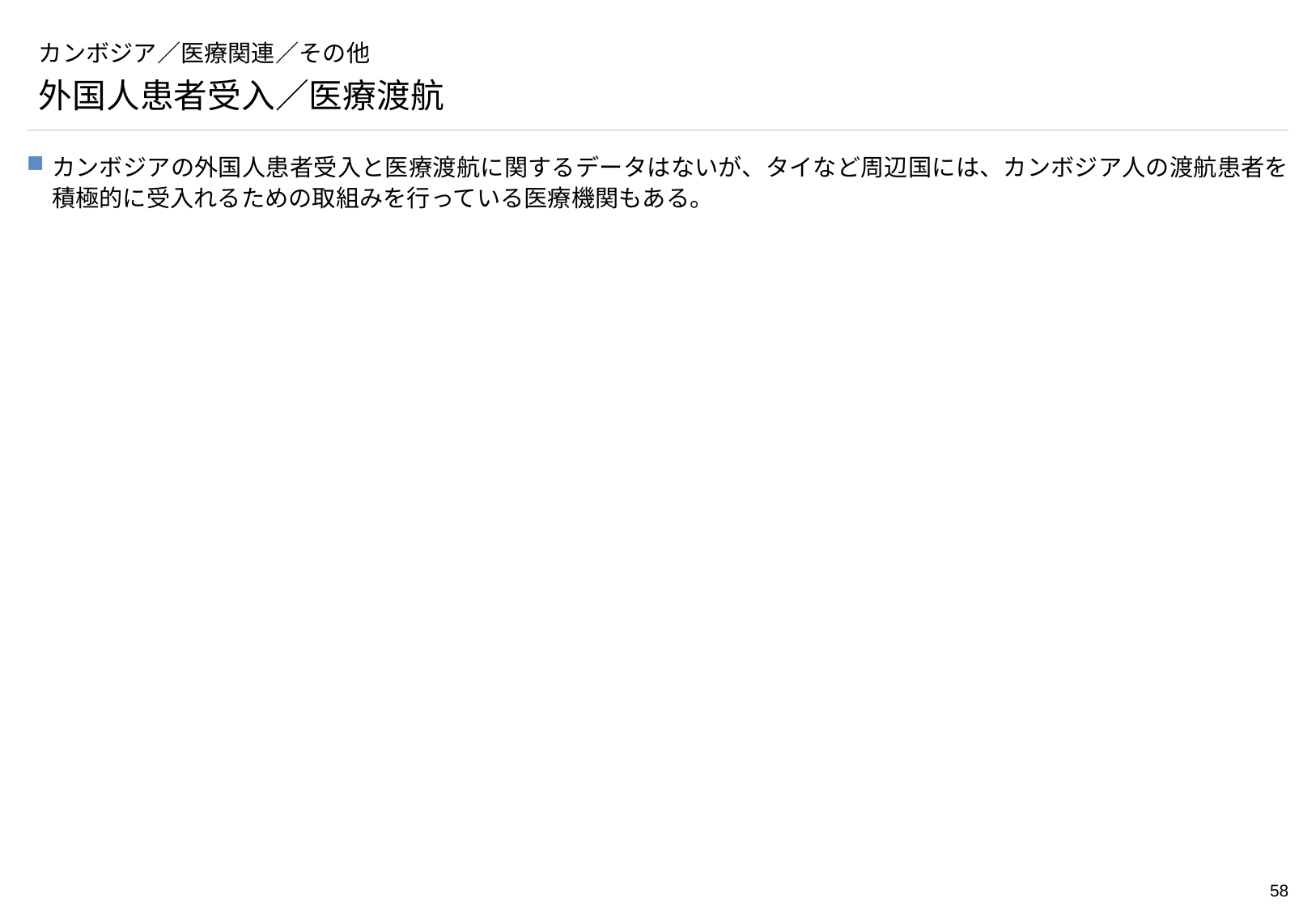

# カンボジア／医療関連／その他
外国人患者受入／医療渡航
カンボジアの外国人患者受入と医療渡航に関するデータはないが、タイなど周辺国には、カンボジア人の渡航患者を積極的に受入れるための取組みを行っている医療機関もある。